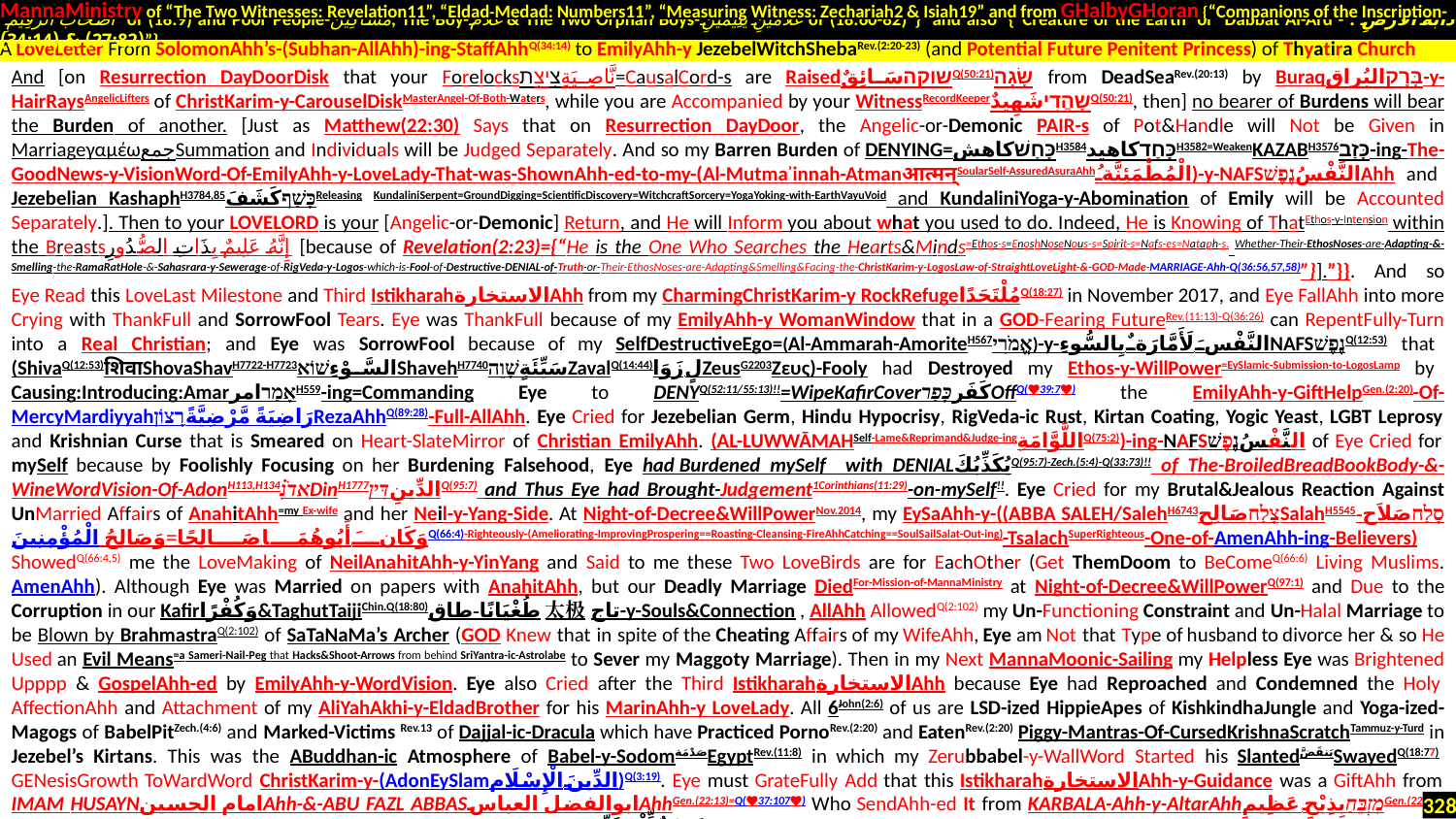

MannaMinistry of “The Two Witnesses: Revelation11”, “Eldad-Medad: Numbers11”, “Measuring Witness: Zechariah2 & Isiah19” and from GHalbyGHoran {“Companions of the Inscription-
 أَصْحَابَ الرَّقِيمِ  of (18:9) and Poor People-مَسَاكِينَ, The Boy-غُلَامُ & The Two Orphan Boys-غُلَامَيْنِ يَتِيمَيْنِ of (18:60-82)”}  and also  {“Creature of the Earth  or  Dabbat Al-Ard - دَابَّةُ الْأَرْضِ : (27:82) & (34:14)”}
.
And [on Resurrection DayDoorDisk that your Forelocksنَّاصِيَةِצִיצִת=CausalCord-s are RaisedשוקהسَائِقٌQ(50:21)שָׂגָה from DeadSeaRev.(20:13) by Buraqالبُراق‎בָּרָק-y-HairRaysAngelicLifters of ChristKarim-y-CarouselDiskMasterAngel-Of-Both-Waters, while you are Accompanied by your WitnessRecordKeeperשָהֲדִיشَهِيدٌQ(50:21), then] no bearer of Burdens will bear the Burden of another. [Just as Matthew(22:30) Says that on Resurrection DayDoor, the Angelic-or-Demonic PAIR-s of Pot&Handle will Not be Given in MarriageγαμέωجمعSummation and Individuals will be Judged Separately. And so my Barren Burden of DENYING=כָּחַשׁکاهشH3584כָּחַדکاهیدH3582=WeakenKAZABH3576כָּזַב-ing-The-GoodNews-y-VisionWord-Of-EmilyAhh-y-LoveLady-That-was-ShownAhh-ed-to-my-(Al-Mutmaʾinnah-Atmanआत्मन्SoularSelf-AssuredAsuraAhhالْمُطْمَئِنَّةُ)-y-NAFSالنَّفْسُנֶפֶשׁAhh and Jezebelian KashaphH3784,85כָּשַׁףكَشَفَReleasing KundaliniSerpent=GroundDigging=ScientificDiscovery=WitchcraftSorcery=YogaYoking-with-EarthVayuVoid and KundaliniYoga-y-Abomination of Emily will be Accounted Separately.]. Then to your LoveLord is your [Angelic-or-Demonic] Return, and He will Inform you about what you used to do. Indeed, He is Knowing of ThatEthos-y-Intension within the Breastsإِنَّهُ عَلِيمٌ بِذَاتِ الصُّدُورِ [because of Revelation(2:23)={“He is the One Who Searches the Hearts&Minds=Ethos-s=EnoshNoseNous-s=Spirit-s=Nafs-es=Nataph-s. Whether-Their-EthosNoses-are-Adapting-&-Smelling-the-RamaRatHole-&-Sahasrara-y-Sewerage-of-RigVeda-y-Logos-which-is-Fool-of-Destructive-DENIAL-of-Truth-or-Their-EthosNoses-are-Adapting&Smelling&Facing-the-ChristKarim-y-LogosLaw-of-StraightLoveLight-&-GOD-Made-MARRIAGE-Ahh-Q(36:56,57,58)”}].”}}. And so Eye Read this LoveLast Milestone and Third IstikharahالاستخارةAhh from my CharmingChristKarim-y RockRefugeمُلْتَحَدًاQ(18:27) in November 2017, and Eye FallAhh into more Crying with ThankFull and SorrowFool Tears. Eye was ThankFull because of my EmilyAhh-y WomanWindow that in a GOD-Fearing FutureRev.(11:13)-Q(36:26) can RepentFully-Turn into a Real Christian; and Eye was SorrowFool because of my SelfDestructiveEgo=(Al-Ammarah-AmoriteH567אֱמֹרִי)-y-النَّفْسَ لَأَمَّارَةٌ بِالسُّوءِNAFSנֶפֶשׁQ(12:53) that (ShivaQ(12:53)शिवाShovaShavH7722-H7723السَّوْءِשׁוֹאShavehH7740سَيِّئَةٍשָׁוֵהZavalQ(14:44)لٍ زَوَاZeusG2203Zευς)-Fooly had Destroyed my Ethos-y-WillPower=EySlamic-Submission-to-LogosLamp by Causing:Introducing:AmarאָמַרامرH559-ing=Commanding Eye to DENYQ(52:11/55:13)!!=WipeKafirCoverكَفَرכָּפַרOffQ(♥39:7♥) the EmilyAhh-y-GiftHelpGen.(2:20)-Of-MercyMardiyyahرَاضِيَةً مَّرْضِيَّةً.רָצוֹןRezaAhhQ(89:28)-Full-AllAhh. Eye Cried for Jezebelian Germ, Hindu Hypocrisy, RigVeda-ic Rust, Kirtan Coating, Yogic Yeast, LGBT Leprosy and Krishnian Curse that is Smeared on Heart-SlateMirror of Christian EmilyAhh. (AL-LUWWĀMAHSelf-Lame&Reprimand&Judge-ingاللَّوَّامَةِQ(75:2))-ing-NAFSالنَّفْسُנֶפֶשׁ of Eye Cried for mySelf because by Foolishly Focusing on her Burdening Falsehood, Eye had Burdened mySelf  with DENIALيُكَذِّبُكَQ(95:7)-Zech.(5:4)-Q(33:73)!! of The-BroiledBreadBookBody-&-WineWordVision-Of-AdonH113,H134אדֹנִ֗DinH1777الدِّينِדִּיןQ(95:7) and Thus Eye had Brought-Judgement1Corinthians(11:29)-on-mySelf!!. Eye Cried for my Brutal&Jealous Reaction Against UnMarried Affairs of AnahitAhh=my Ex-wife and her Neil-y-Yang-Side. At Night-of-Decree&WillPowerNov.2014, my EySaAhh-y-((ABBA SALEH/SalehH6743צָלַחصَالِحSalahH5545סָלַחصَلاَح-وَكَانَ أَبُوهُمَا صَالِحًا=وَصَالِحُ الْمُؤْمِنِينَQ(66:4)-Righteously-(Ameliorating-ImprovingProspering==Roasting-Cleansing-FireAhhCatching==SoulSailSalat-Out-ing)-TsalachSuperRighteous-One-of-AmenAhh-ing-Believers) ShowedQ(66:4,5) me the LoveMaking of NeilAnahitAhh-y-YinYang and Said to me these Two LoveBirds are for EachOther (Get ThemDoom to BeComeQ(66:6) Living Muslims. AmenAhh). Although Eye was Married on papers with AnahitAhh, but our Deadly Marriage DiedFor-Mission-of-MannaMinistry at Night-of-Decree&WillPowerQ(97:1) and Due to the Corruption in our Kafirوَكُفْرًا&TaghutTaijiChin.Q(18:80)طُغْيَانًا-طاق太极تاج-y-Souls&Connection , AllAhh AllowedQ(2:102) my Un-Functioning Constraint and Un-Halal Marriage to be Blown by BrahmastraQ(2:102) of SaTaNaMa’s Archer (GOD Knew that in spite of the Cheating Affairs of my WifeAhh, Eye am Not that Type of husband to divorce her & so He Used an Evil Means=a Sameri-Nail-Peg that Hacks&Shoot-Arrows from behind SriYantra-ic-Astrolabe to Sever my Maggoty Marriage). Then in my Next MannaMoonic-Sailing my Helpless Eye was Brightened Upppp & GospelAhh-ed by EmilyAhh-y-WordVision. Eye also Cried after the Third IstikharahالاستخارةAhh because Eye had Reproached and Condemned the Holy AffectionAhh and Attachment of my AliYahAkhi-y-EldadBrother for his MarinAhh-y LoveLady. All 6John(2:6) of us are LSD-ized HippieApes of KishkindhaJungle and Yoga-ized-Magogs of BabelPitZech.(4:6) and Marked-Victims Rev.13 of Dajjal-ic-Dracula which have Practiced PornoRev.(2:20) and EatenRev.(2:20) Piggy-Mantras-Of-CursedKrishnaScratchTammuz-y-Turd in Jezebel’s Kirtans. This was the ABuddhan-ic Atmosphere of Babel-y-SodomصَدْمَةEgyptRev.(11:8) in which my Zerubbabel-y-WallWord Started his SlantedيَنقَضَّSwayedQ(18:77) GENesisGrowth ToWardWord ChristKarim-y-(AdonEySlamالدِّينَ الْإِسْلَام)Q(3:19). Eye must GrateFully Add that this IstikharahالاستخارةAhh-y-Guidance was a GiftAhh from IMAM HUSAYNامام الحسینAhh-&-ABU FAZL ABBASابوالفضل العباسAhhGen.(22:13)=Q(♥37:107♥) Who SendAhh-ed It from KARBALA-‎Ahh-y-AltarAhhמִזְבֵּחַبِذِبْحٍ عَظِيمٍGen.(22:13)-Q(♥37:107♥) for my DenyFooly-Destroyed&Blinded&Perditioned&Cursedفَوَيْلٌ لِّلْمُكَذِّبِينَ Eye.

A LoveLetter From SolomonAhh’s-(Subhan-AllAhh)-ing-StaffAhhQ(34:14) to EmilyAhh-y JezebelWitchShebaRev.(2:20-23) (and Potential Future Penitent Princess) of Thyatira Church
328